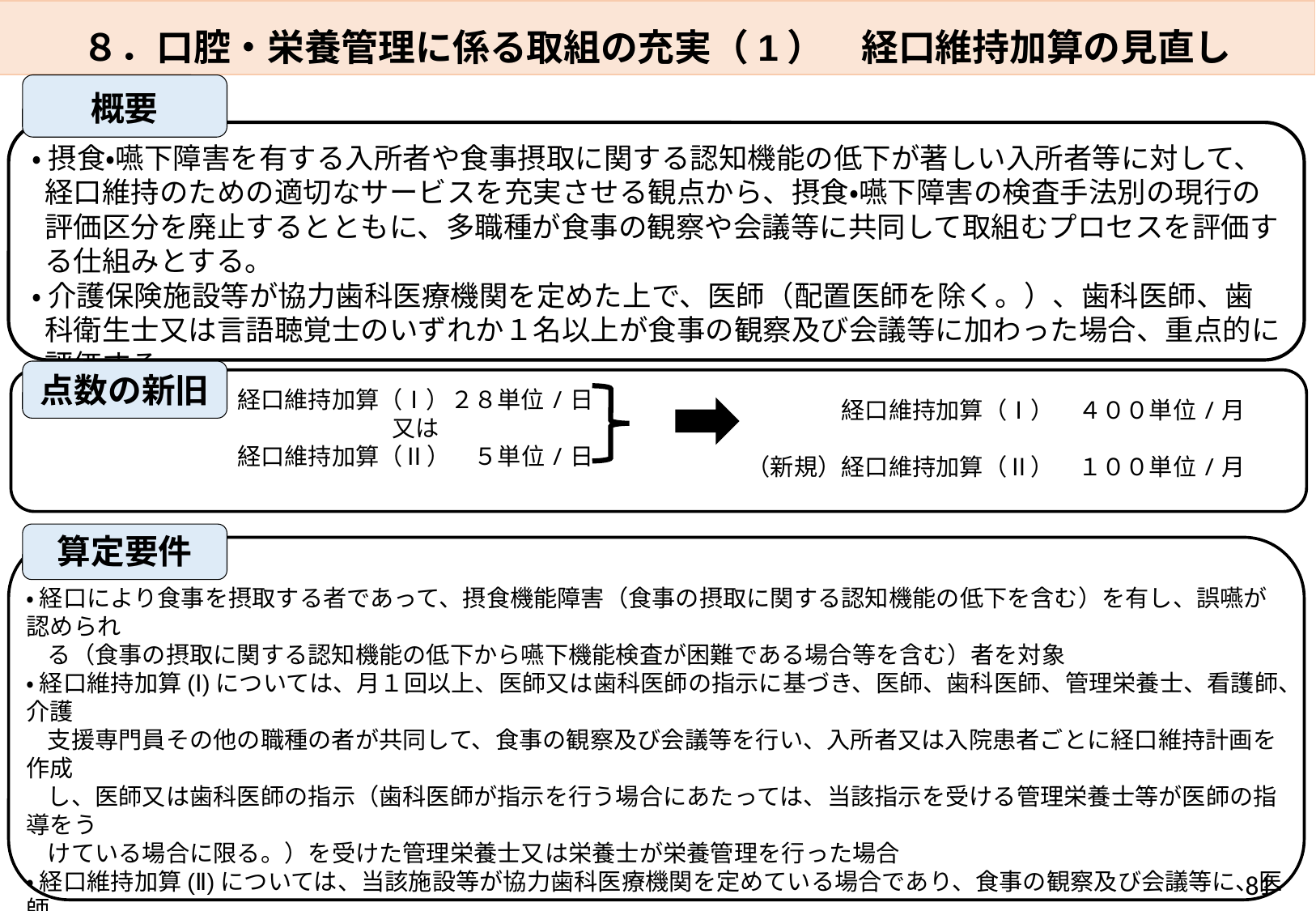

８．口腔・栄養管理に係る取組の充実（1）　経口維持加算の見直し
概要
・ 摂食・嚥下障害を有する入所者や食事摂取に関する認知機能の低下が著しい入所者等に対して、経口維持のための適切なサービスを充実させる観点から、摂食・嚥下障害の検査手法別の現行の評価区分を廃止するとともに、多職種が食事の観察や会議等に共同して取組むプロセスを評価する仕組みとする。
・ 介護保険施設等が協力歯科医療機関を定めた上で、医師（配置医師を除く。）、歯科医師、歯科衛生士又は言語聴覚士のいずれか１名以上が食事の観察及び会議等に加わった場合、重点的に評価する。

点数の新旧

経口維持加算（Ⅰ）２８単位/日
又は
経口維持加算（Ⅱ）　５単位/日

　　　　経口維持加算（Ⅰ）　４００単位/月

（新規）経口維持加算（Ⅱ）　１００単位/月

算定要件

・ 経口により食事を摂取する者であって、摂食機能障害（食事の摂取に関する認知機能の低下を含む）を有し、誤嚥が認められ
   る（食事の摂取に関する認知機能の低下から嚥下機能検査が困難である場合等を含む）者を対象
・ 経口維持加算(Ⅰ)については、月１回以上、医師又は歯科医師の指示に基づき、医師、歯科医師、管理栄養士、看護師、介護
   支援専門員その他の職種の者が共同して、食事の観察及び会議等を行い、入所者又は入院患者ごとに経口維持計画を作成
   し、医師又は歯科医師の指示（歯科医師が指示を行う場合にあたっては、当該指示を受ける管理栄養士等が医師の指導をう
   けている場合に限る。）を受けた管理栄養士又は栄養士が栄養管理を行った場合
・ 経口維持加算(Ⅱ)については、当該施設等が協力歯科医療機関を定めている場合であり、食事の観察及び会議等に、医師
  （配置医師を除く。）、歯科医師、歯科衛生士又は言語聴覚士のいずれか１名以上が加わった場合
・ 経口維持加算（Ⅰ）は、栄養マネジメント加算を算定していない場合は、算定しない。経口維持加算（Ⅱ）は、経口維持加算（Ⅰ）
   を算定していない場合は、算定しない。

81